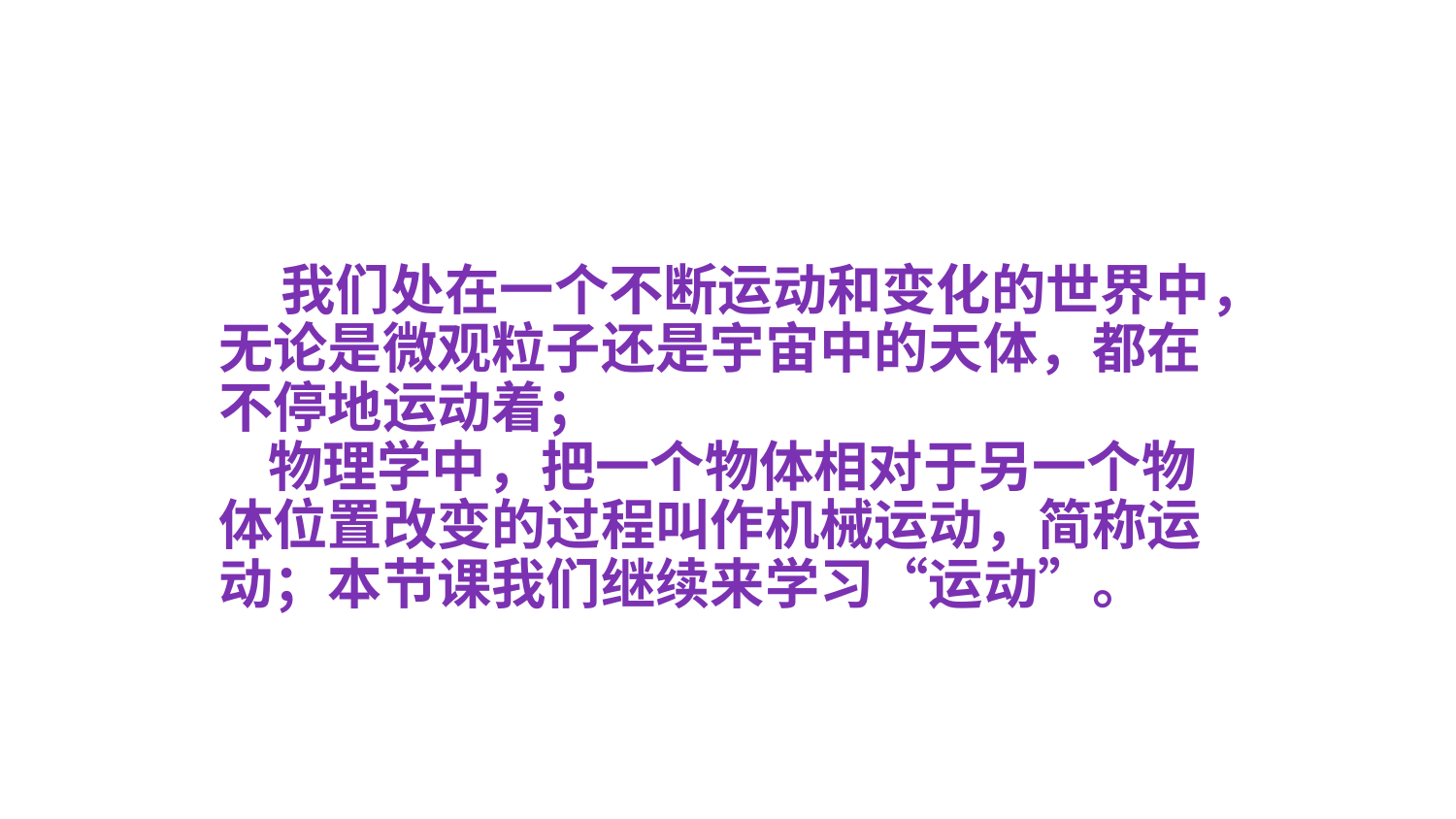

# 我们处在一个不断运动和变化的世界中，无论是微观粒子还是宇宙中的天体，都在不停地运动着； 物理学中，把一个物体相对于另一个物体位置改变的过程叫作机械运动，简称运动；本节课我们继续来学习“运动”。